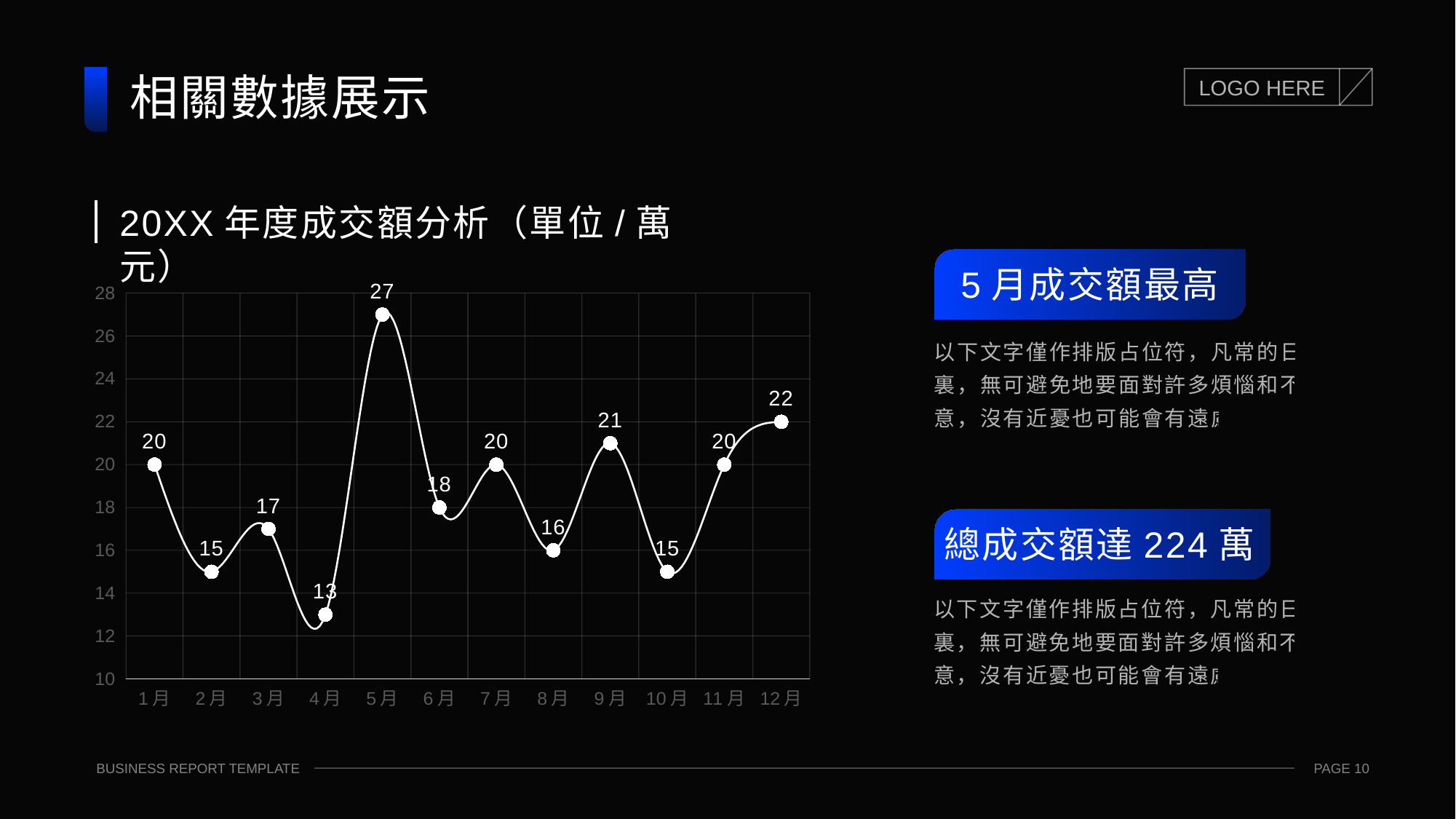

# 相關數據展示
20XX年度成交額分析（單位/萬元）

5月成交額最高

### Chart

| Category | 系列 1 |
|---|---|
| 1月 | 20.0 |
| 2月 | 15.0 |
| 3月 | 17.0 |
| 4月 | 13.0 |
| 5月 | 27.0 |
| 6月 | 18.0 |
| 7月 | 20.0 |
| 8月 | 16.0 |
| 9月 | 21.0 |
| 10月 | 15.0 |
| 11月 | 20.0 |
| 12月 | 22.0 |
以下文字僅作排版占位符，凡常的日子裏，無可避免地要面對許多煩惱和不如意，沒有近憂也可能會有遠慮。

總成交額達224萬
以下文字僅作排版占位符，凡常的日子裏，無可避免地要面對許多煩惱和不如意，沒有近憂也可能會有遠慮。
PAGE 10